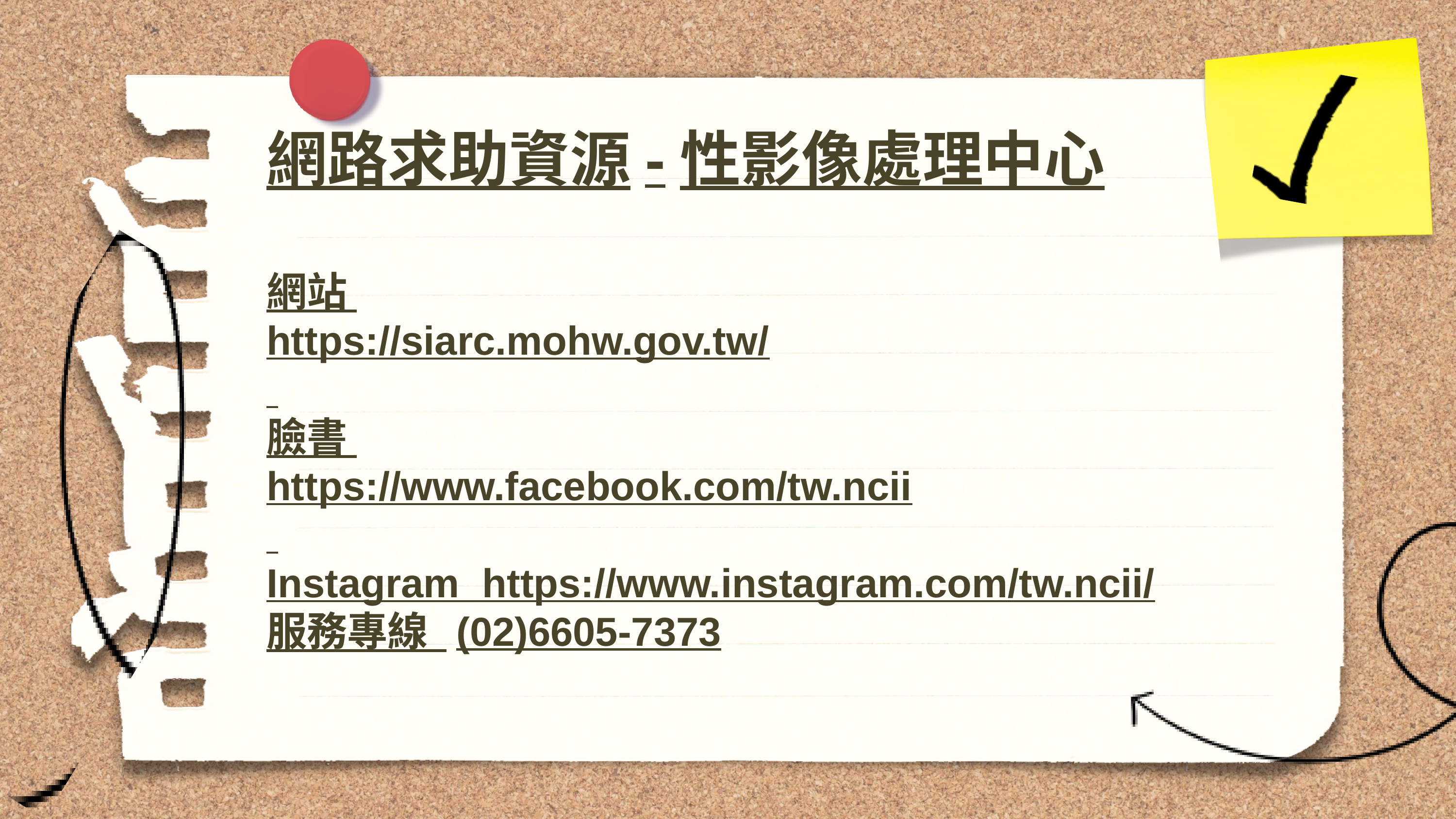

網路求助資源-性影像處理中心

網站
https://siarc.mohw.gov.tw/

臉書
https://www.facebook.com/tw.ncii

Instagram  https://www.instagram.com/tw.ncii/
服務專線  (02)6605-7373